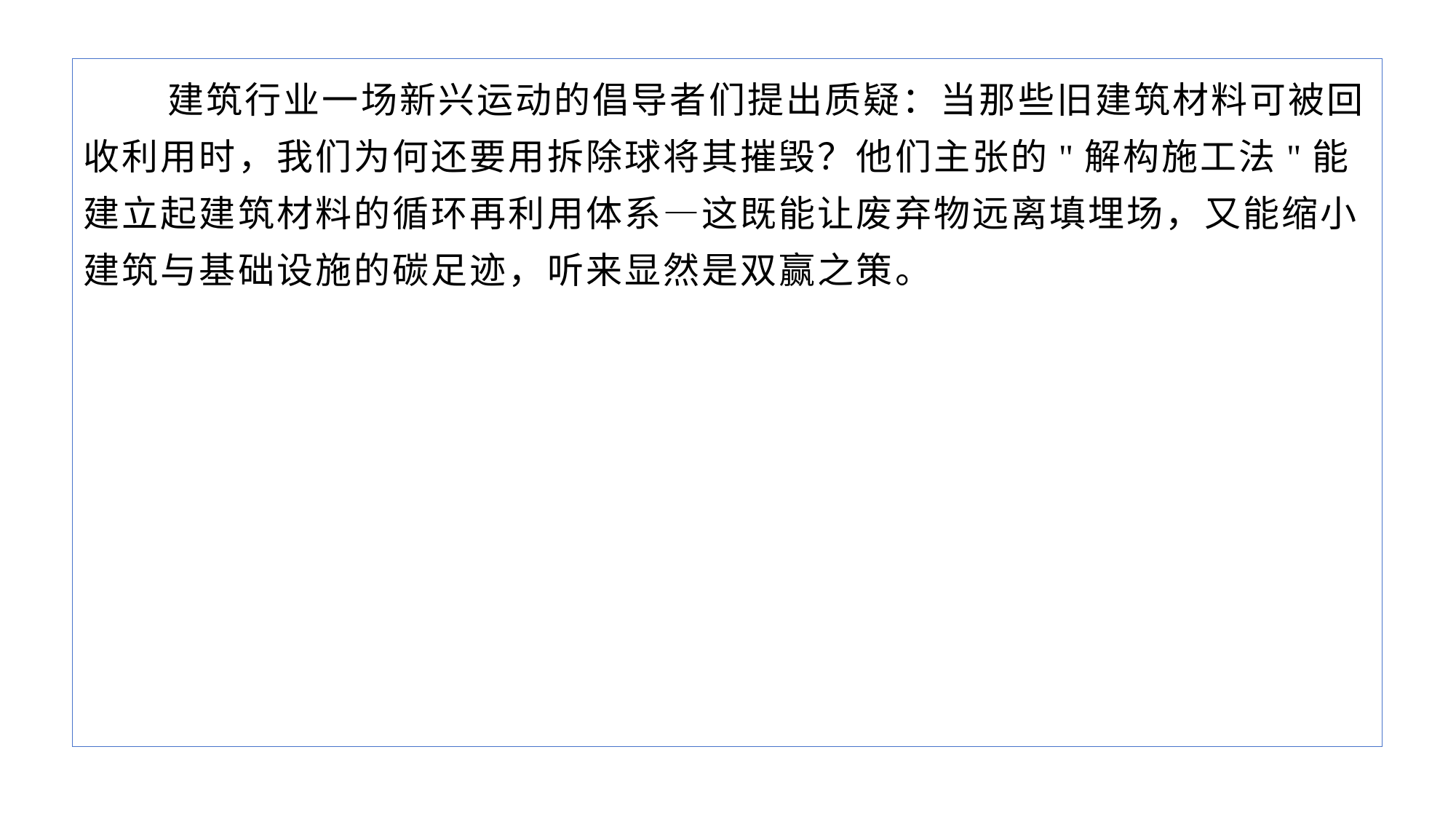

建筑行业一场新兴运动的倡导者们提出质疑：当那些旧建筑材料可被回收利用时，我们为何还要用拆除球将其摧毁？他们主张的"解构施工法"能建立起建筑材料的循环再利用体系—这既能让废弃物远离填埋场，又能缩小建筑与基础设施的碳足迹，听来显然是双赢之策。